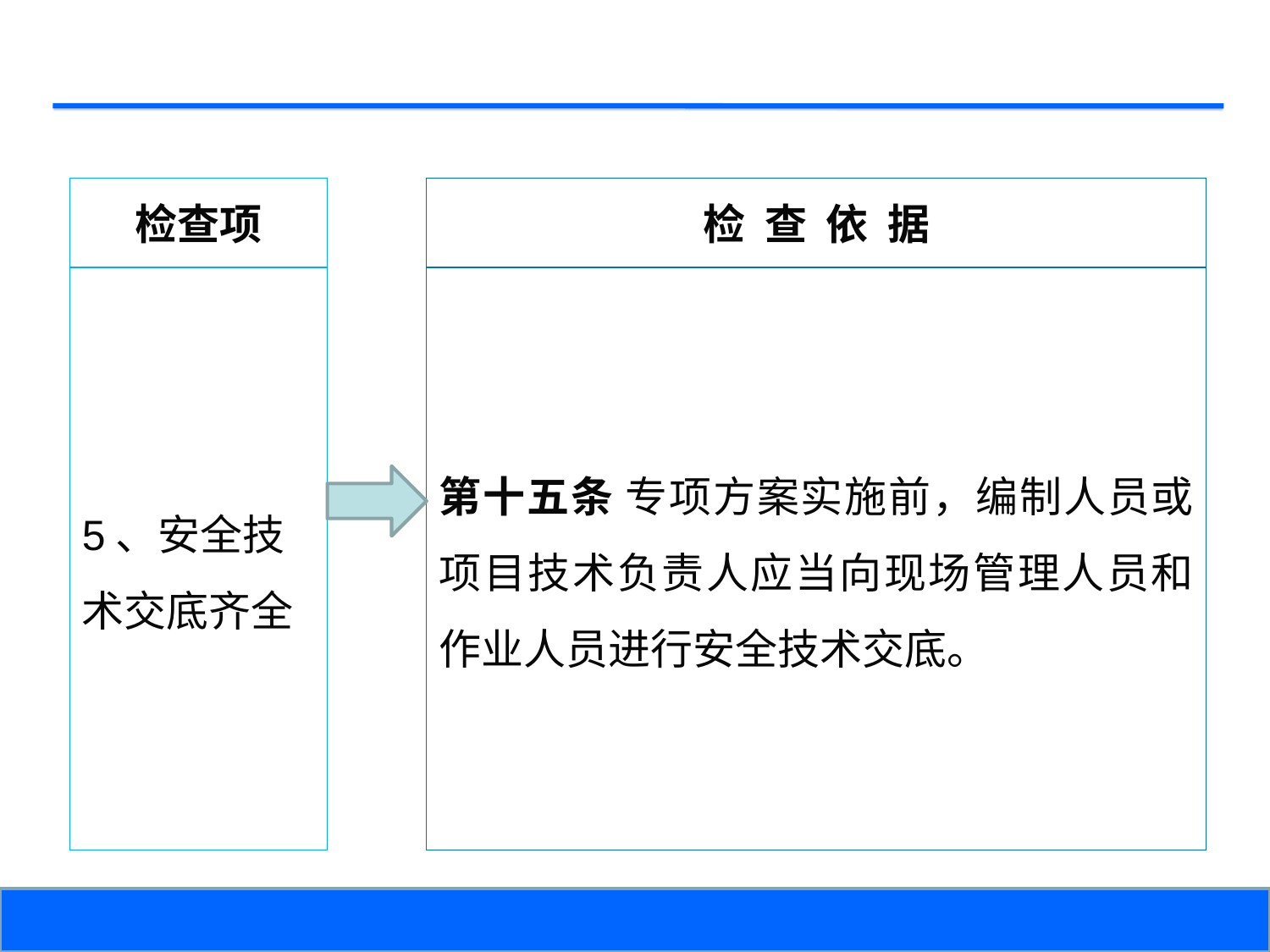

检查项
检  查  依  据
5、安全技术交底齐全
第十五条 专项方案实施前，编制人员或项目技术负责人应当向现场管理人员和作业人员进行安全技术交底。